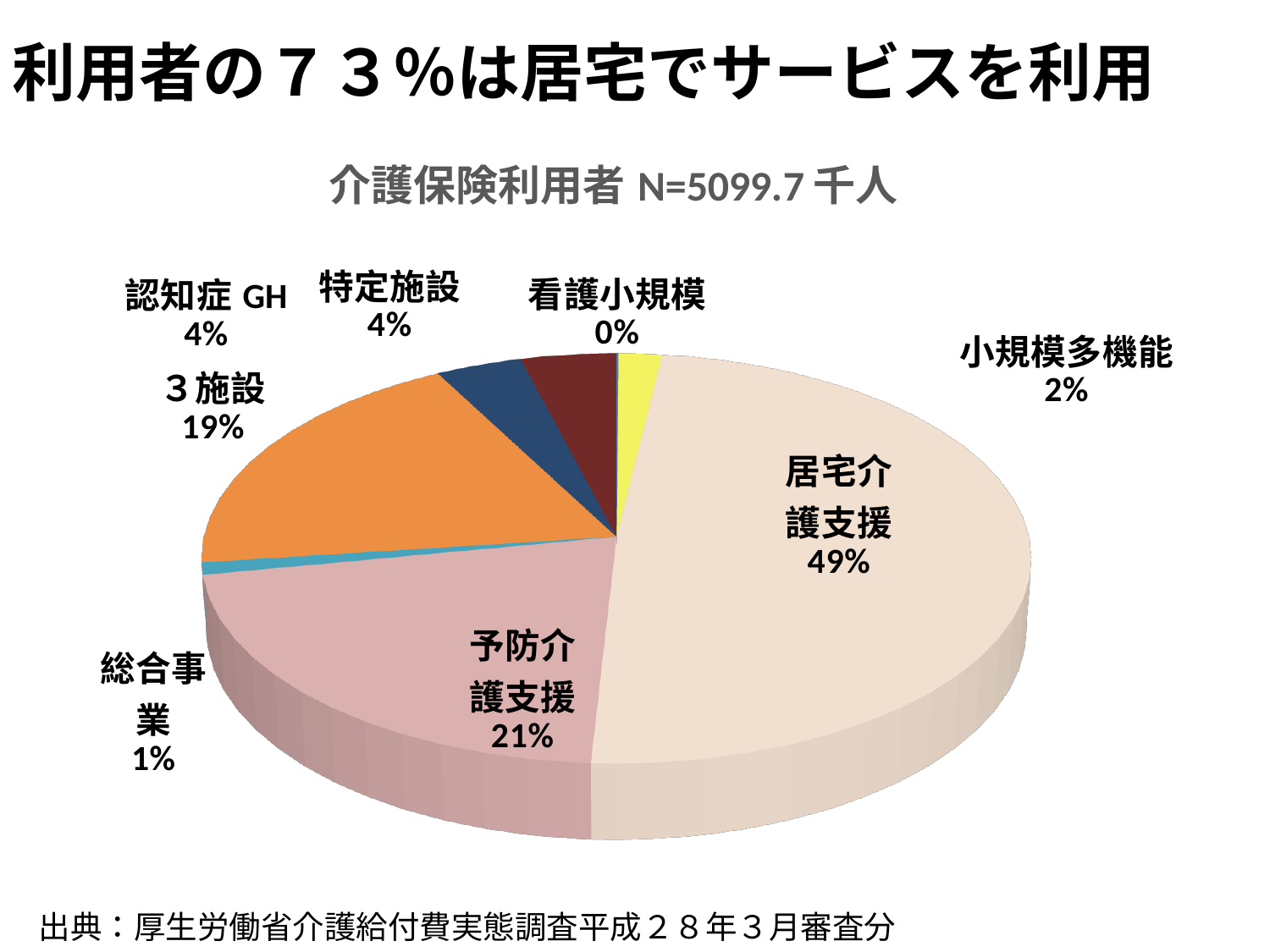

利用者の７３％は居宅でサービスを利用

[unsupported chart]

出典：厚生労働省介護給付費実態調査平成２８年３月審査分